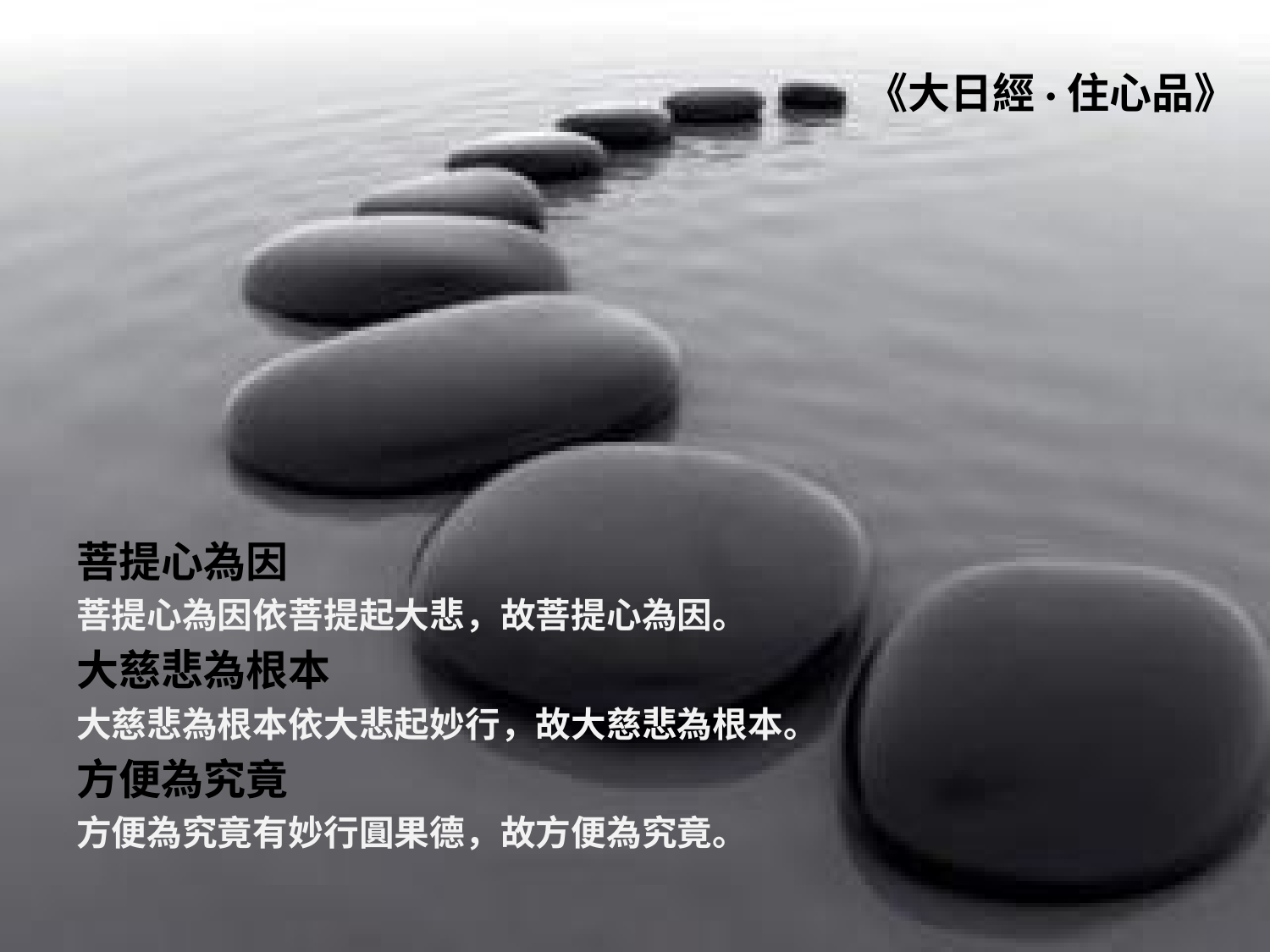

# 《大日經·住心品》
菩提心為因
菩提心為因依菩提起大悲，故菩提心為因。
大慈悲為根本
大慈悲為根本依大悲起妙行，故大慈悲為根本。
方便為究竟
方便為究竟有妙行圓果德，故方便為究竟。